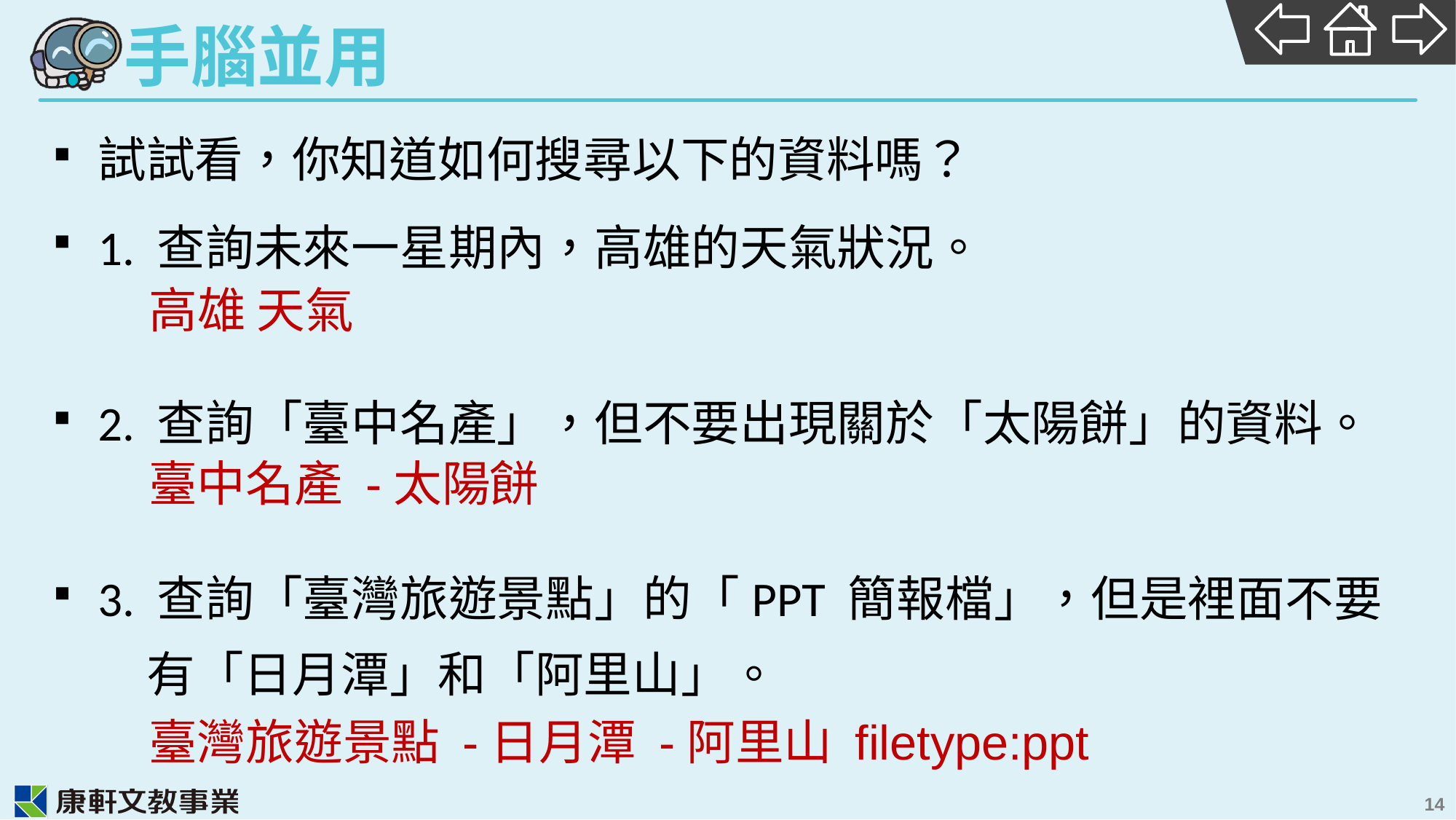

試試看，你知道如何搜尋以下的資料嗎？
1. 查詢未來一星期內，高雄的天氣狀況。

2. 查詢「臺中名產」，但不要出現關於「太陽餅」的資料。

3. 查詢「臺灣旅遊景點」的「PPT 簡報檔」，但是裡面不要
有「日月潭」和「阿里山」。
高雄 天氣
臺中名產 -太陽餅
臺灣旅遊景點 -日月潭 -阿里山 filetype:ppt
14